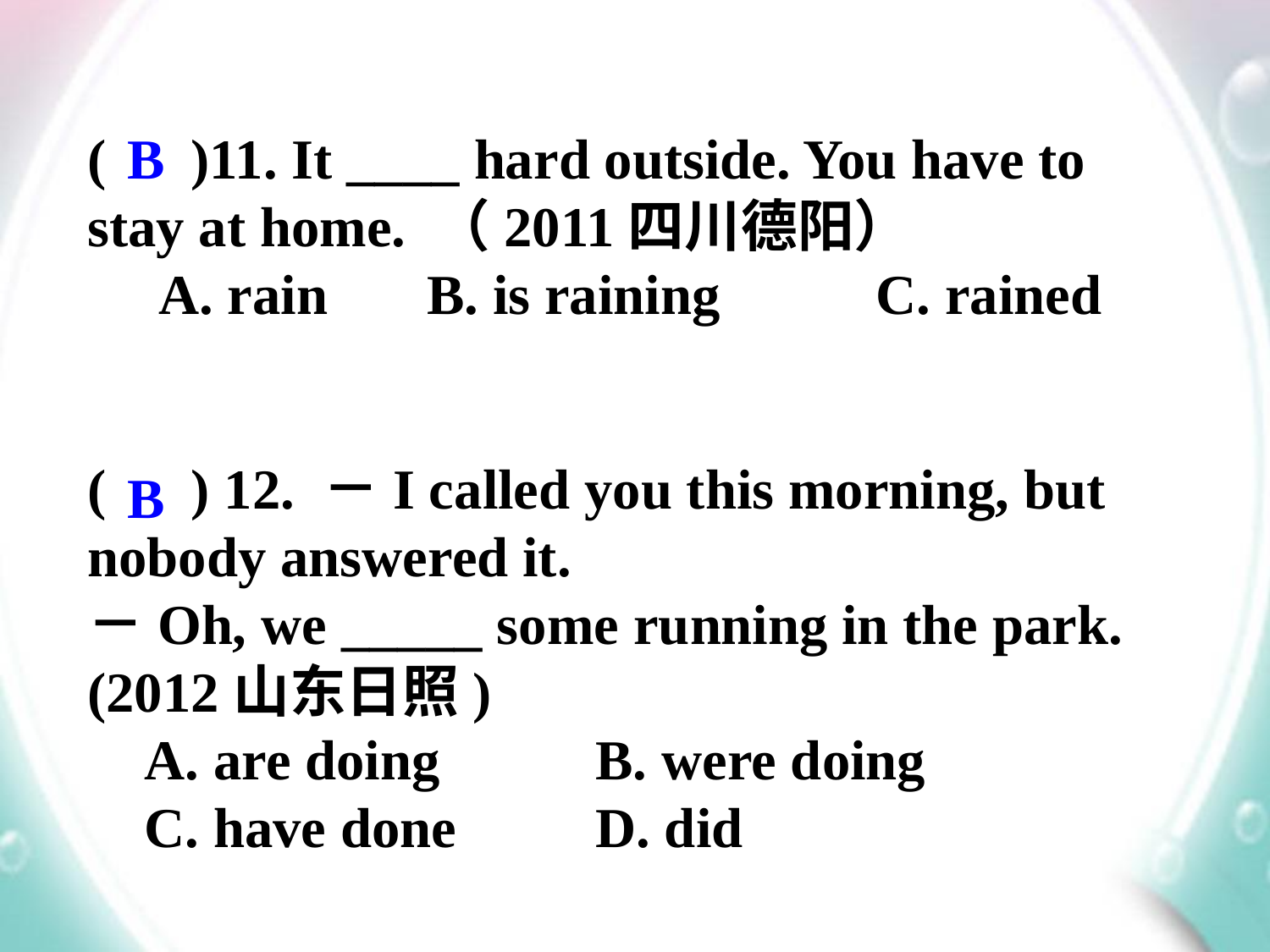

(      )11. It ____ hard outside. You have to stay at home. （2011四川德阳）
     A. rain       B. is raining           C. rained
B
(      ) 12. －I called you this morning, but nobody answered it.
－Oh, we _____ some running in the park. (2012山东日照)
    A. are doing		B. were doing
    C. have done		D. did
B